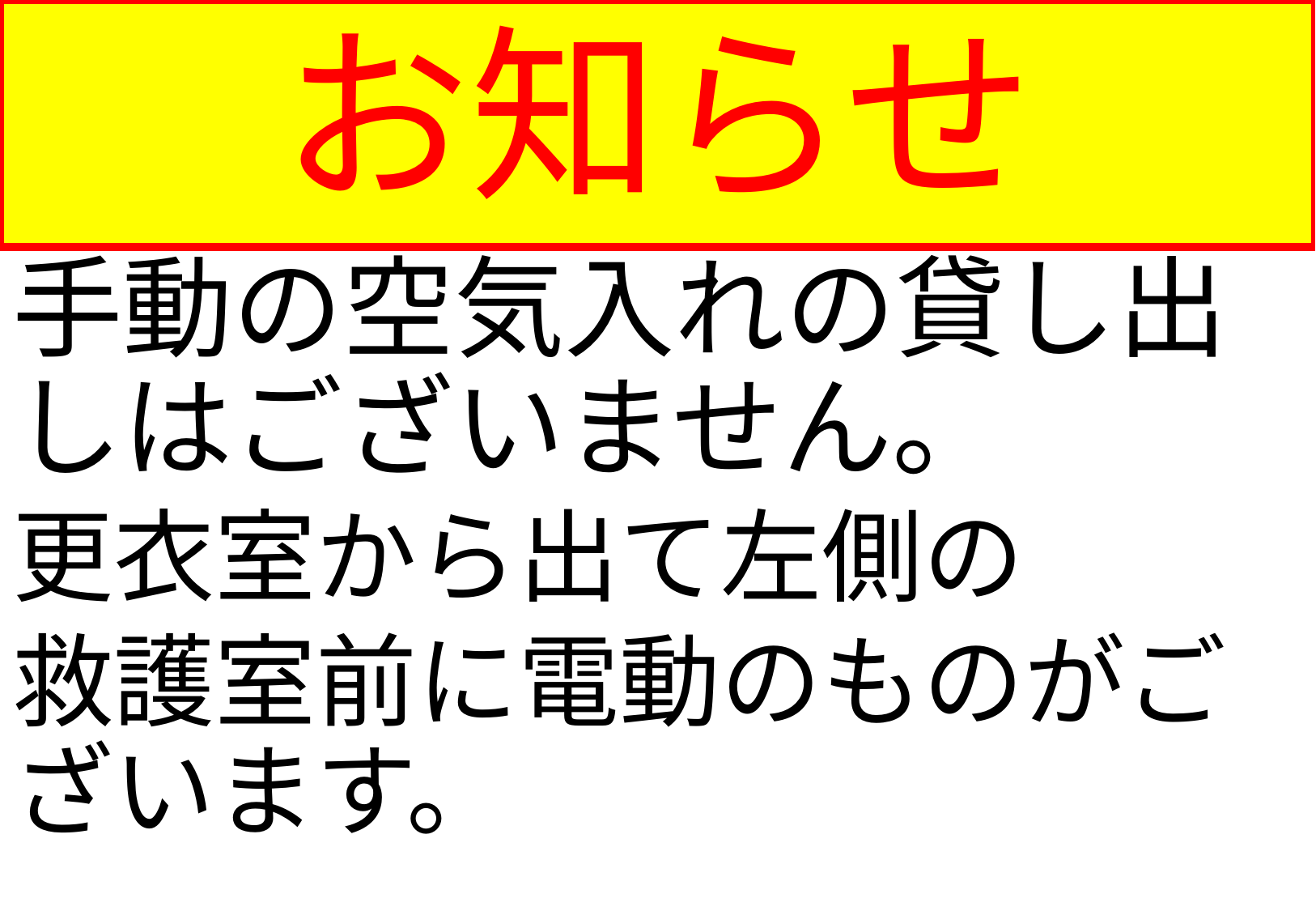

# お知らせ
手動の空気入れの貸し出しはございません。
更衣室から出て左側の
救護室前に電動のものがございます。